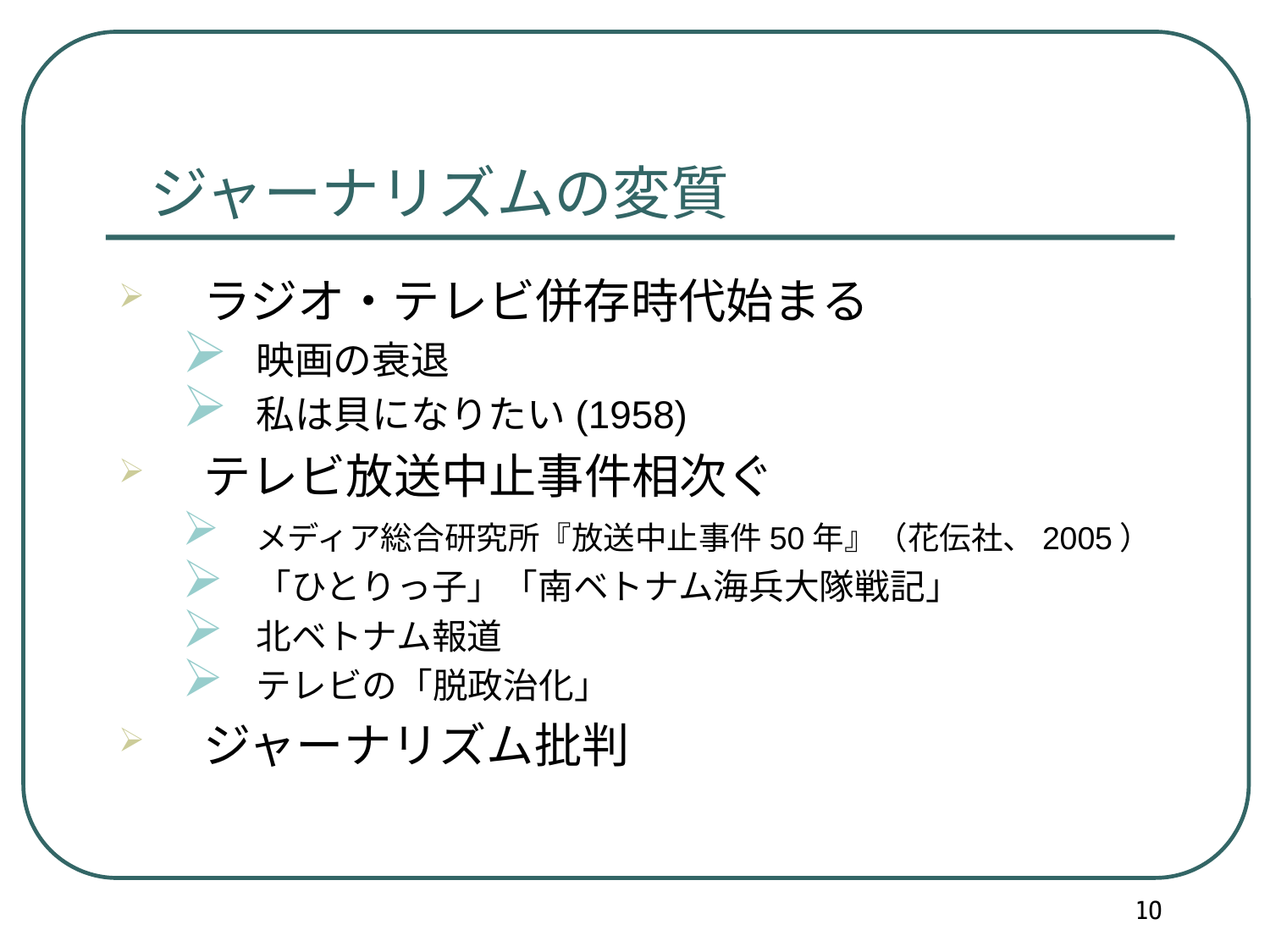

ラジオ・テレビ併存時代始まる
映画の衰退
私は貝になりたい(1958)
テレビ放送中止事件相次ぐ
メディア総合研究所『放送中止事件50年』（花伝社、2005）
「ひとりっ子」「南ベトナム海兵大隊戦記」
北ベトナム報道
テレビの「脱政治化」
ジャーナリズム批判
ジャーナリズムの変質
10